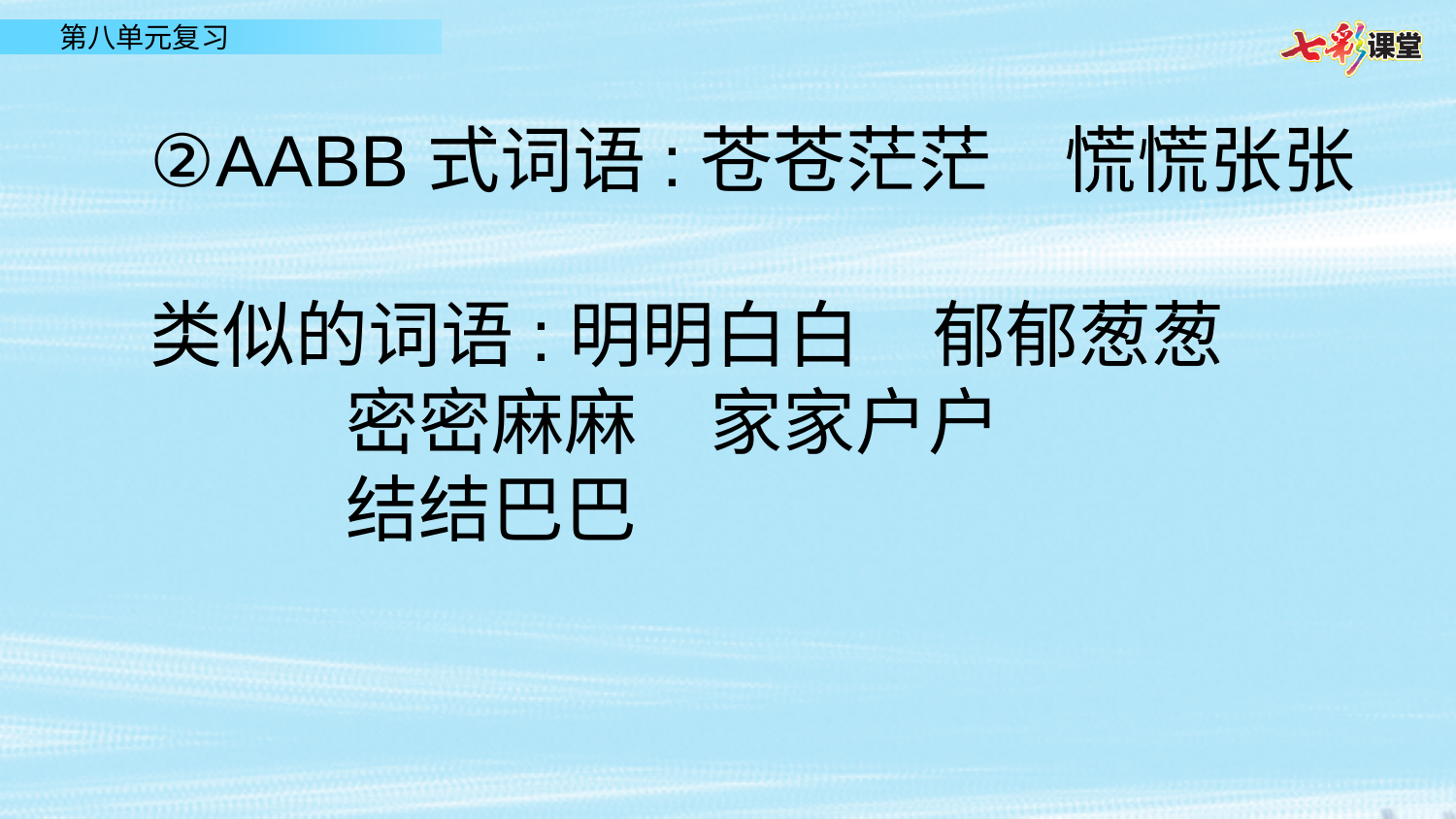

②AABB式词语:苍苍茫茫　慌慌张张

类似的词语:明明白白　郁郁葱葱
           密密麻麻　家家户户
           结结巴巴